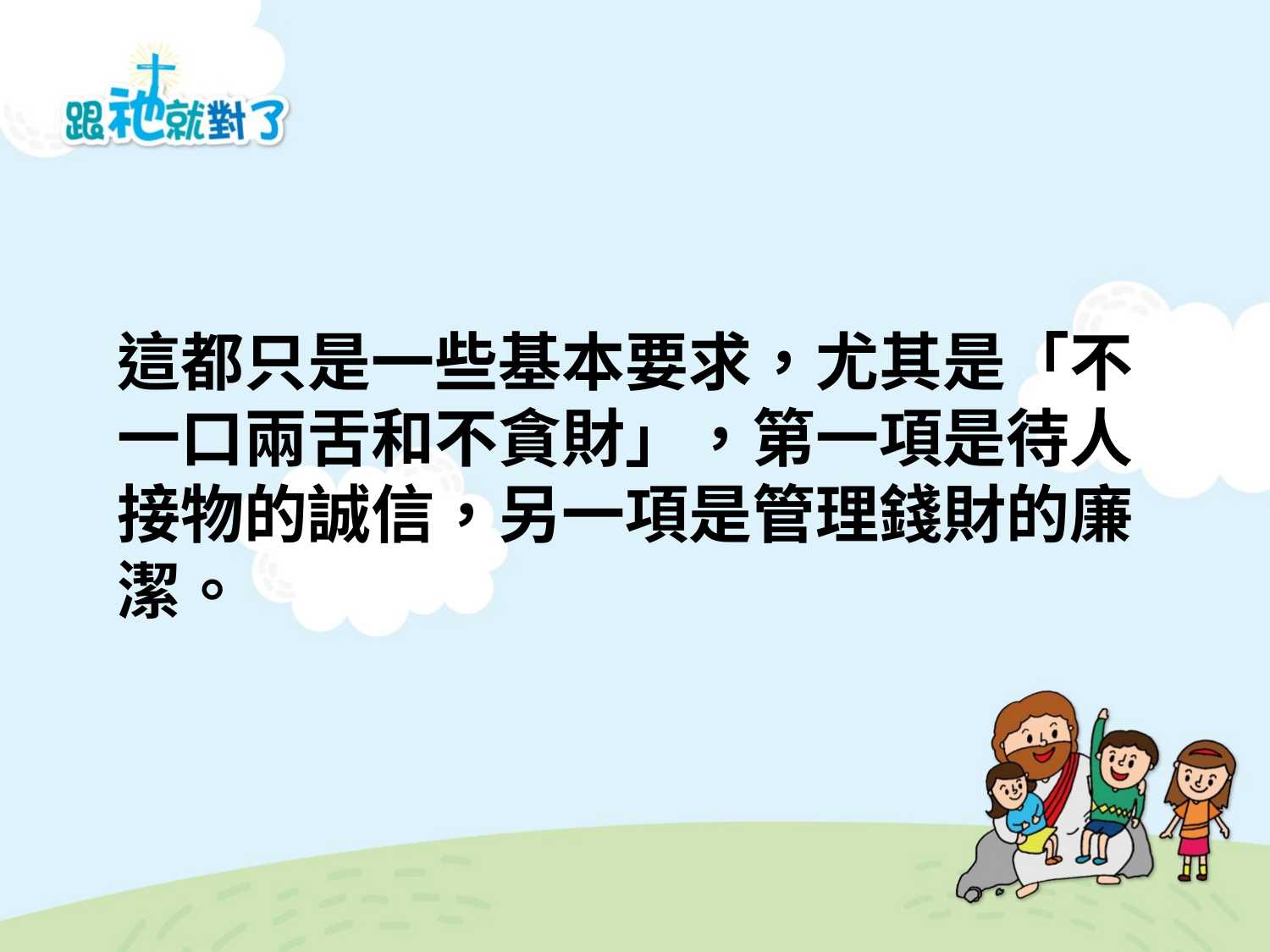

這都只是一些基本要求，尤其是「不一口兩舌和不貪財」，第一項是待人接物的誠信，另一項是管理錢財的廉潔。